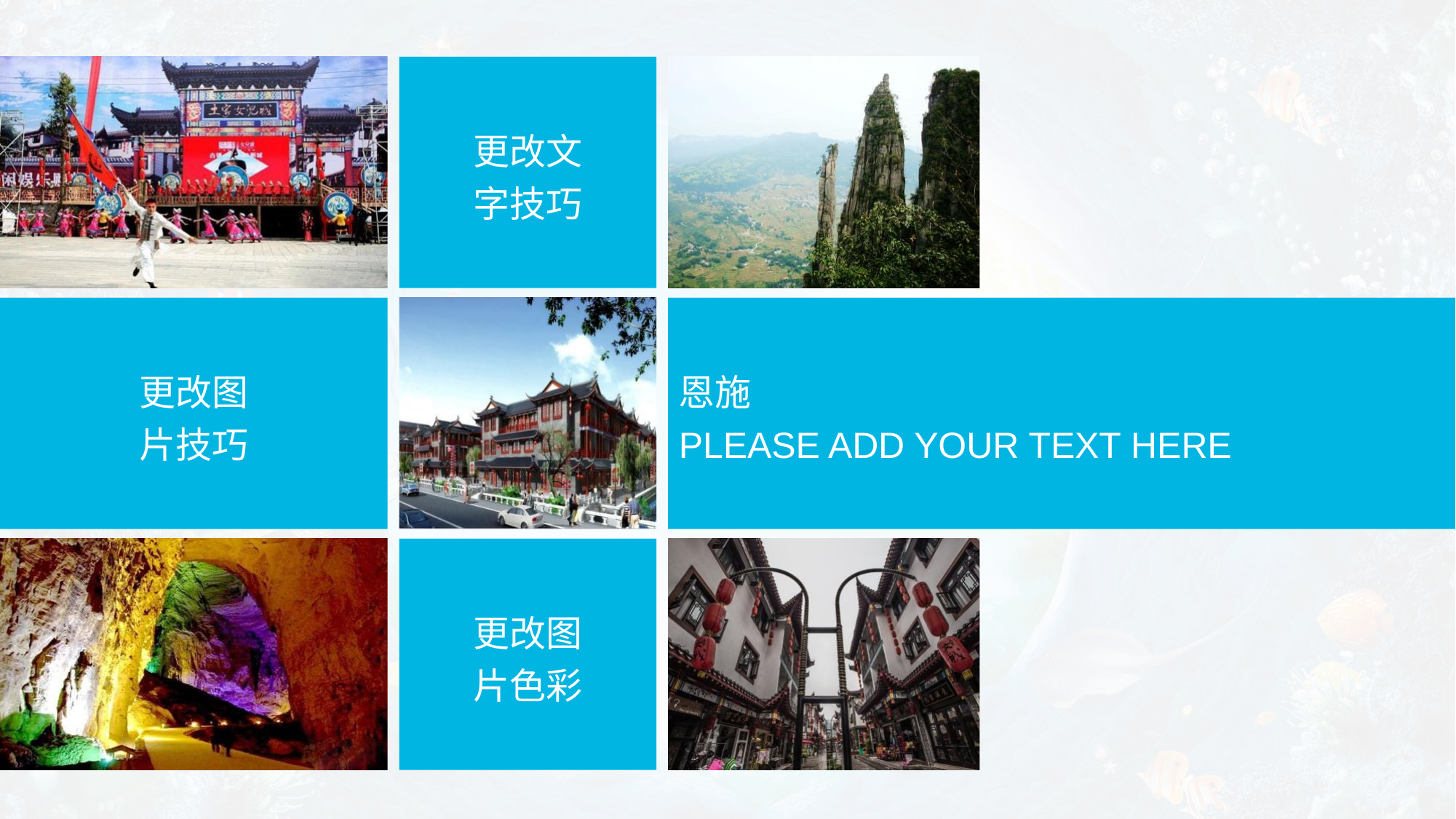

更改文
字技巧

更改图
片技巧

恩施
PLEASE ADD YOUR TEXT HERE

更改图
片色彩